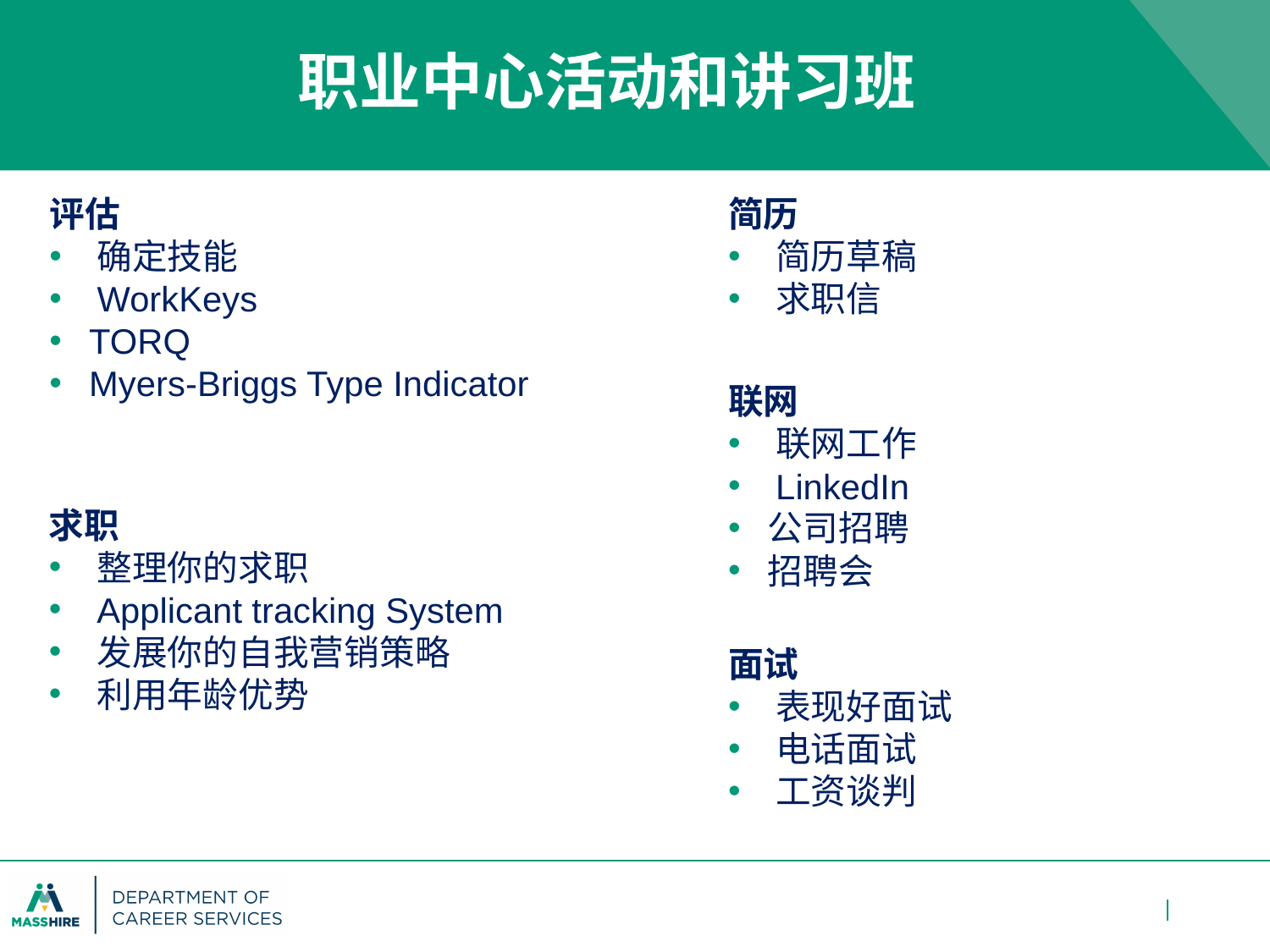

# 职业中心活动和讲习班
简历
简历草稿
求职信
评估
确定技能
WorkKeys
TORQ
Myers-Briggs Type Indicator

联网
联网工作
LinkedIn
公司招聘
招聘会
求职
整理你的求职
Applicant tracking System
发展你的自我营销策略
利用年龄优势
面试
表现好面试
电话面试
工资谈判